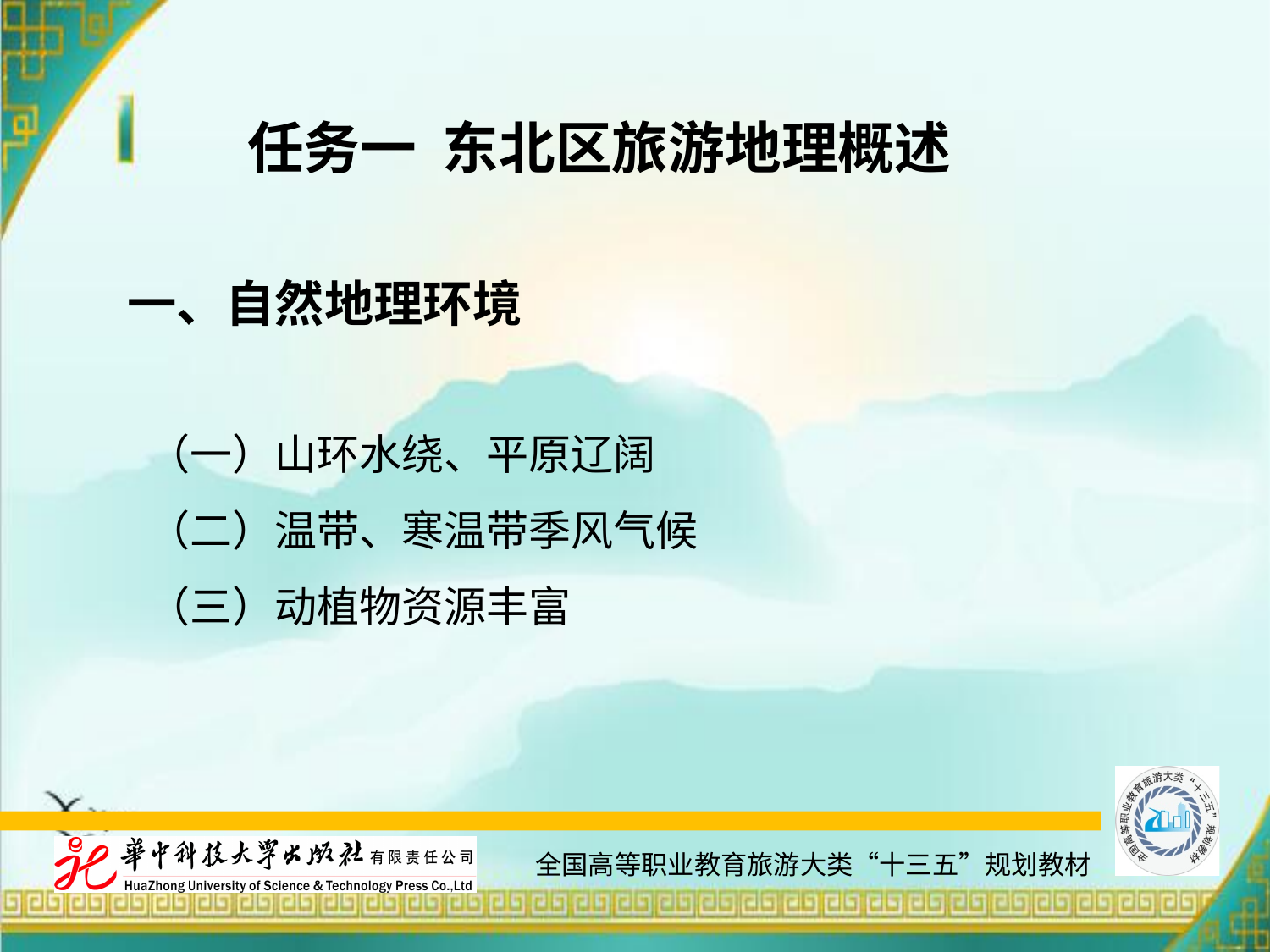

任务一  东北区旅游地理概述
一、自然地理环境
（一）山环水绕、平原辽阔
（二）温带、寒温带季风气候
（三）动植物资源丰富